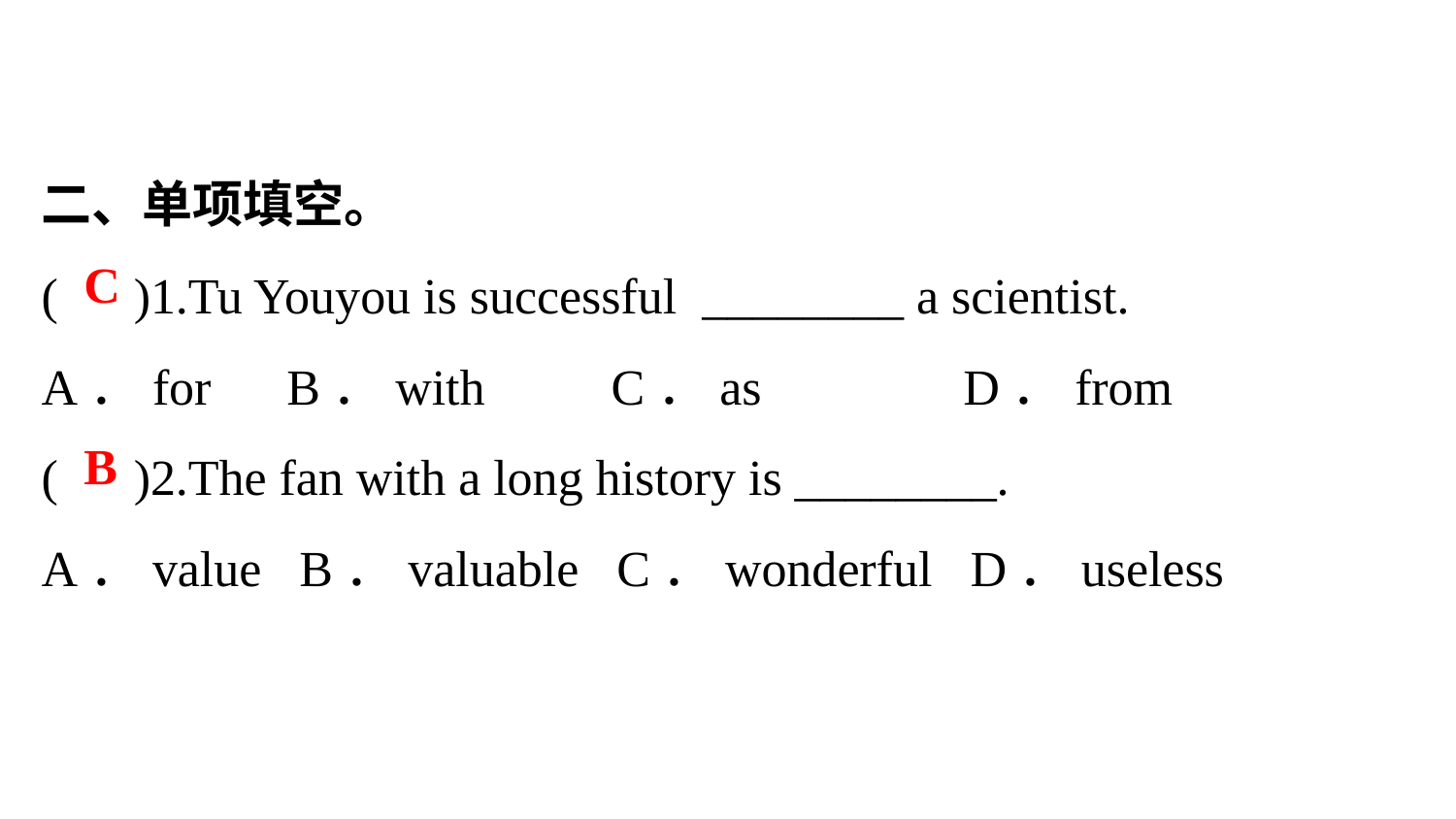

二、单项填空。
(      )1.Tu Youyou is successful  ________ a scientist.
A．for      B．with          C．as                D．from
(      )2.The fan with a long history is ________.
A．value   B．valuable   C．wonderful   D．useless
C
B